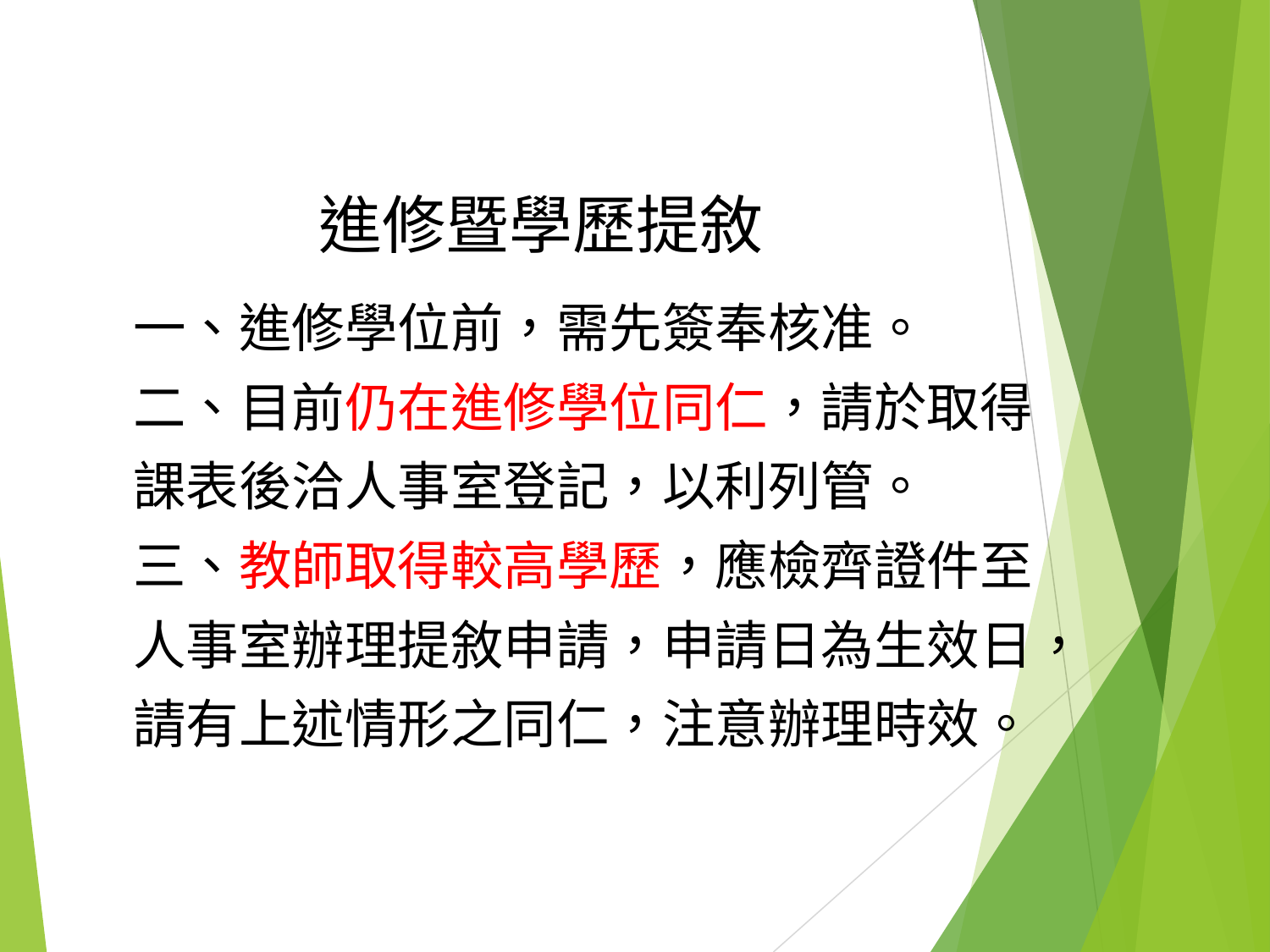

進修暨學歷提敘
一、進修學位前，需先簽奉核准。
二、目前仍在進修學位同仁，請於取得課表後洽人事室登記，以利列管。
三、教師取得較高學歷，應檢齊證件至人事室辦理提敘申請，申請日為生效日，請有上述情形之同仁，注意辦理時效。